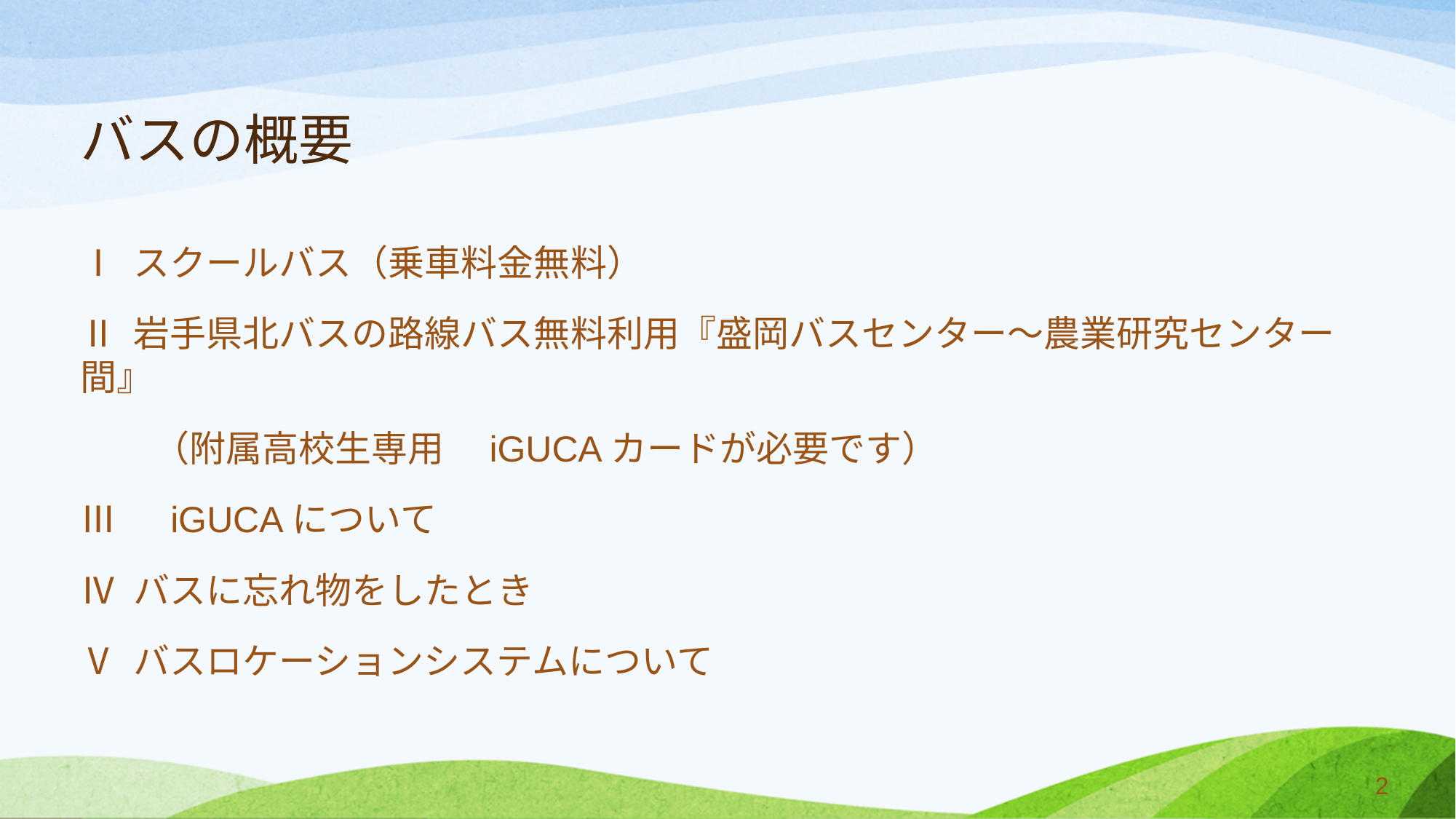

# バスの概要
Ⅰ スクールバス（乗車料金無料）
Ⅱ 岩手県北バスの路線バス無料利用『盛岡バスセンター～農業研究センター間』
　　（附属高校生専用　iGUCAカードが必要です）
Ⅲ　iGUCAについて
Ⅳ バスに忘れ物をしたとき
Ⅴ バスロケーションシステムについて

2